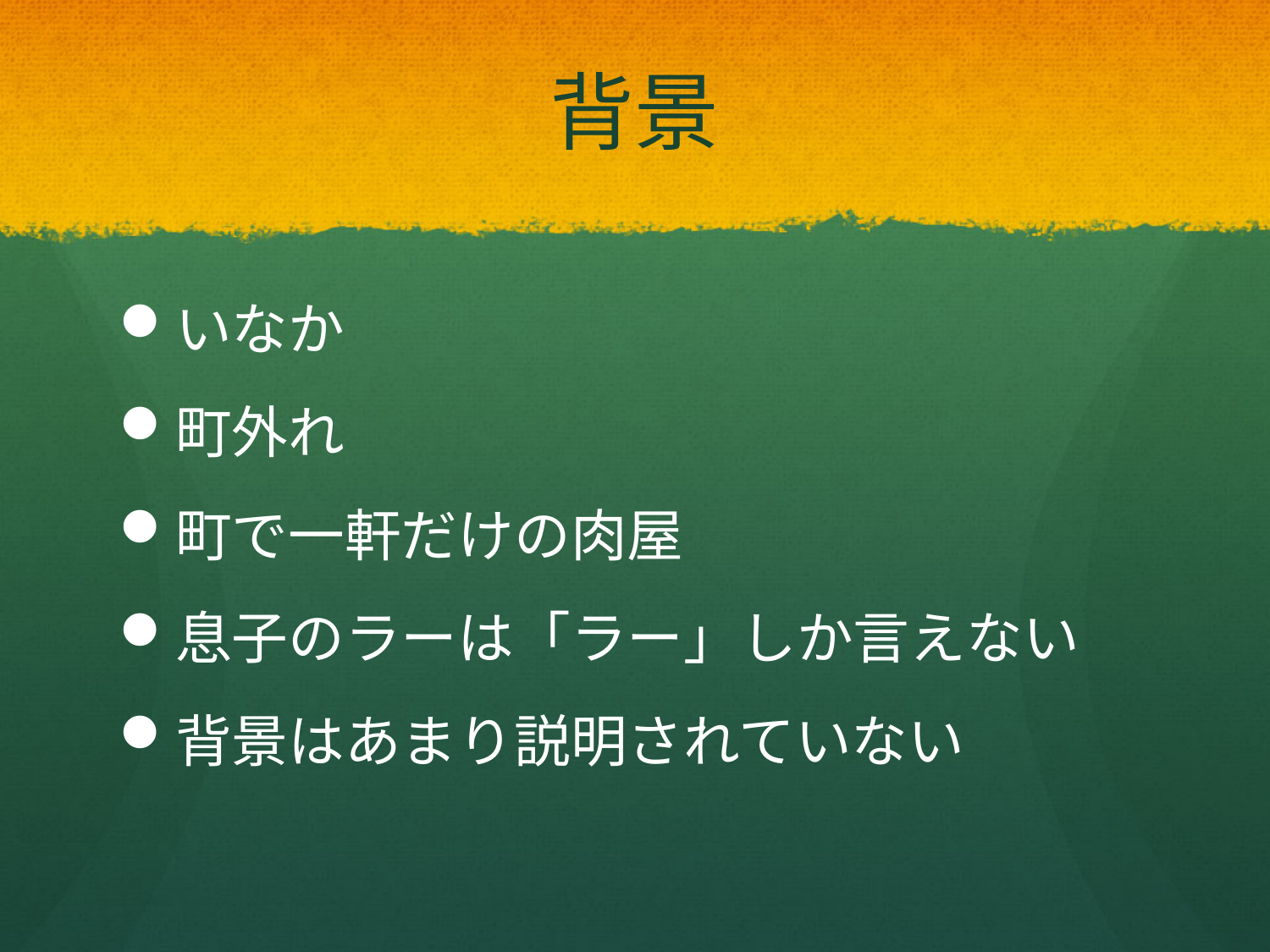

# 背景
いなか
町外れ
町で一軒だけの肉屋
息子のラーは「ラー」しか言えない
背景はあまり説明されていない